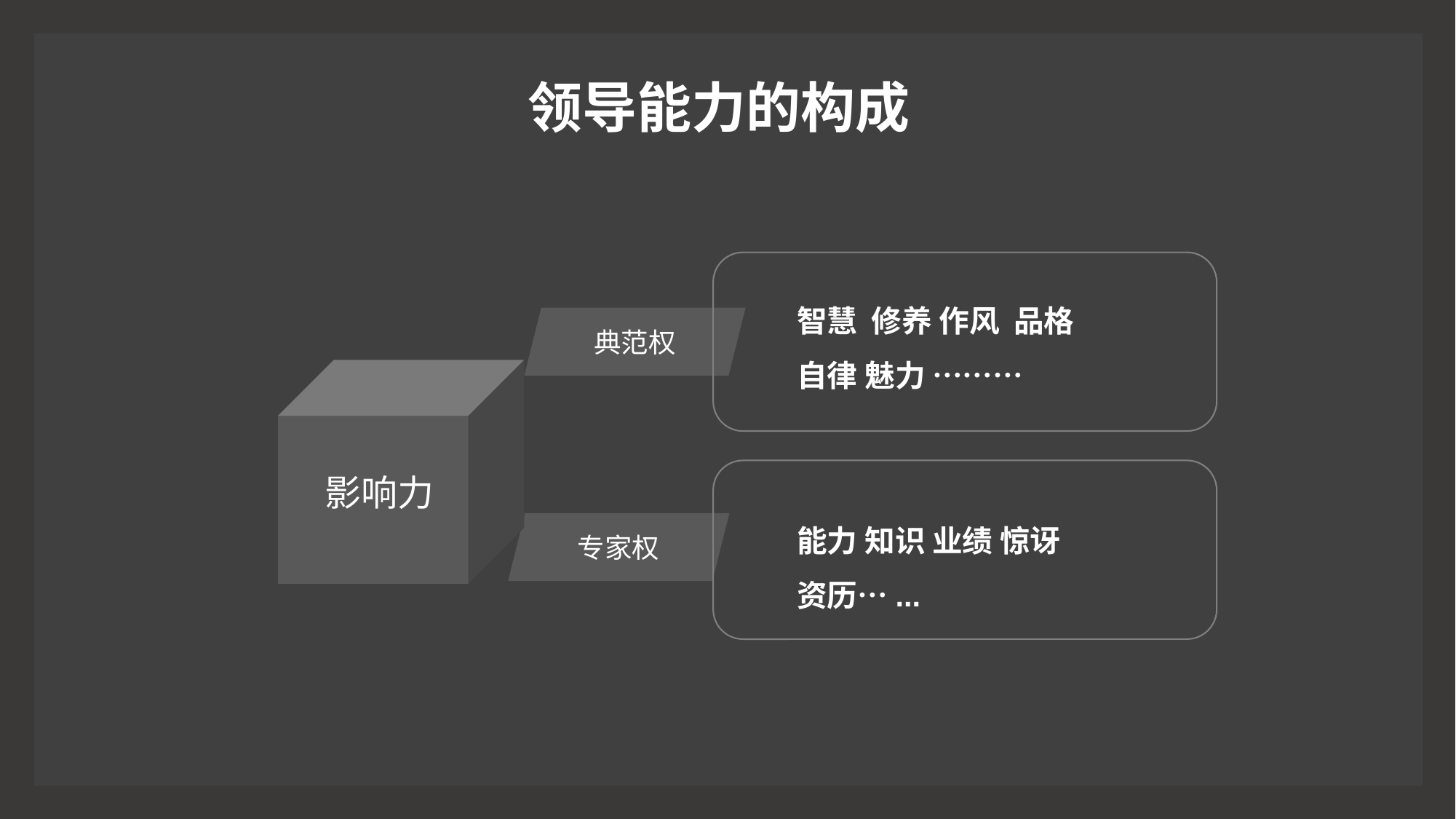

智慧  修养 作风  品格 自律 魅力 ………
典范权

能力 知识 业绩 惊讶 资历…...
影响力
专家权